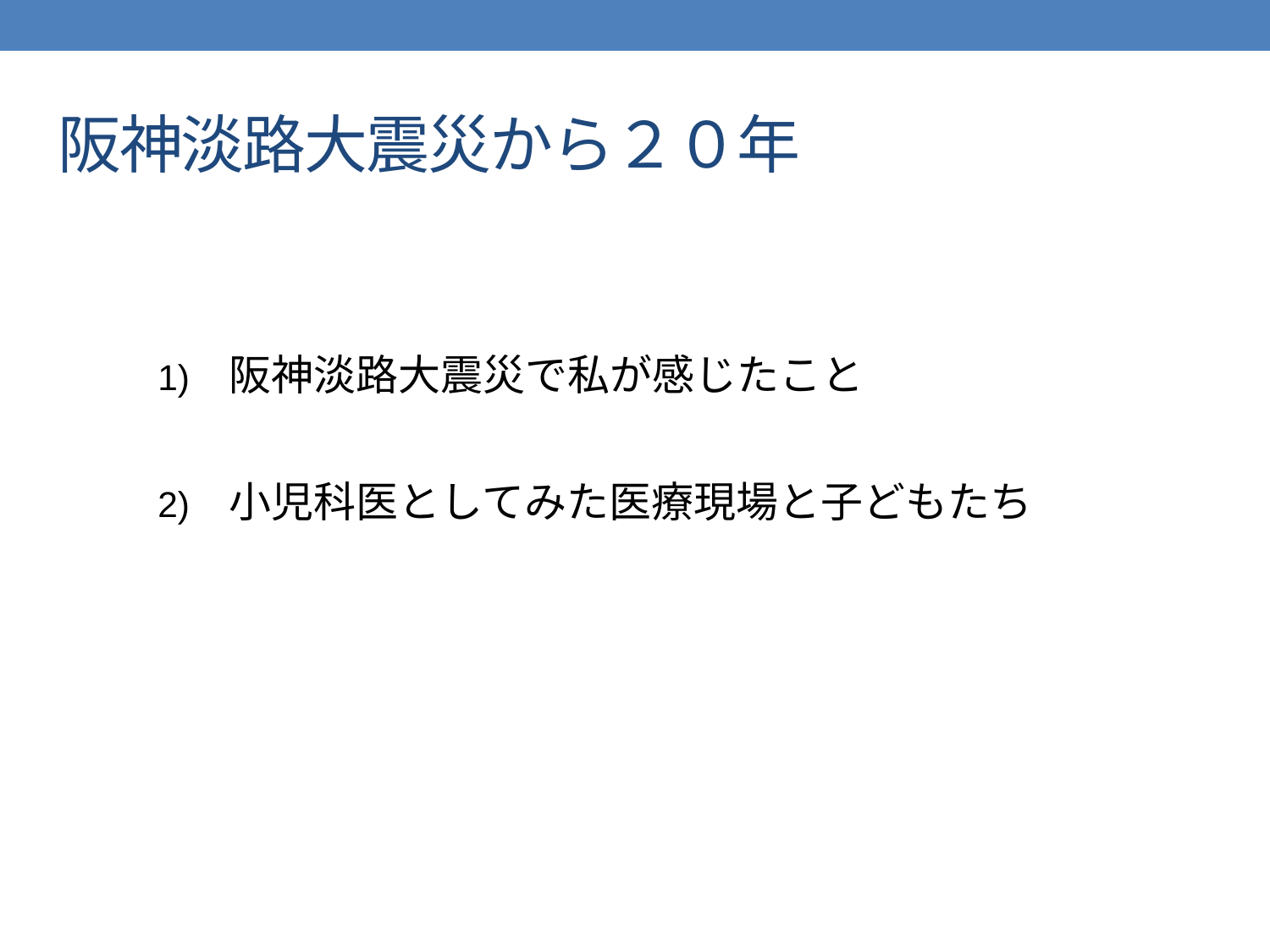

# 阪神淡路大震災から２０年
阪神淡路大震災で私が感じたこと
小児科医としてみた医療現場と子どもたち